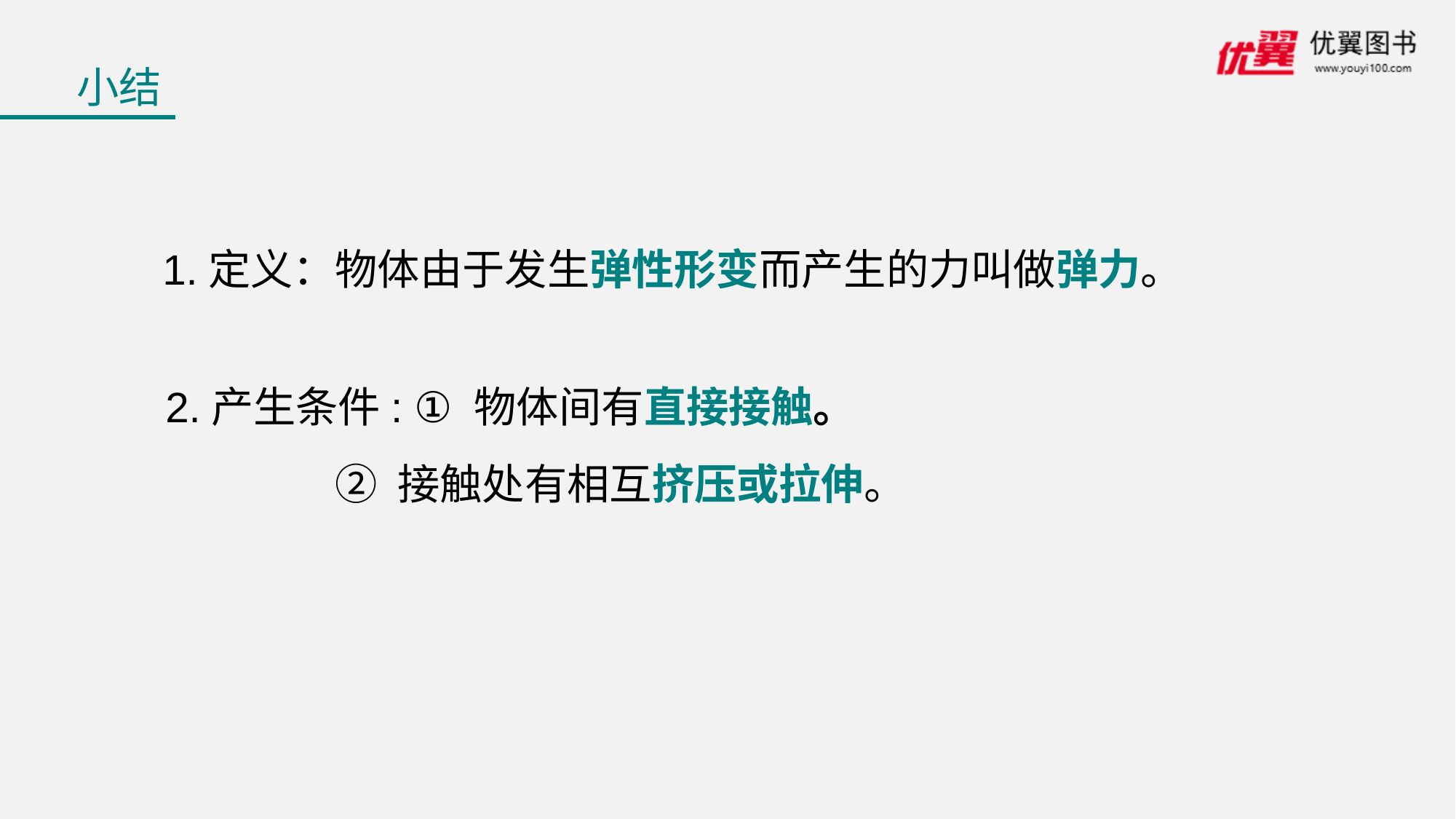

小结

1.定义：物体由于发生弹性形变而产生的力叫做弹力。

2.产生条件: ① 物体间有直接接触。
                  ② 接触处有相互挤压或拉伸。